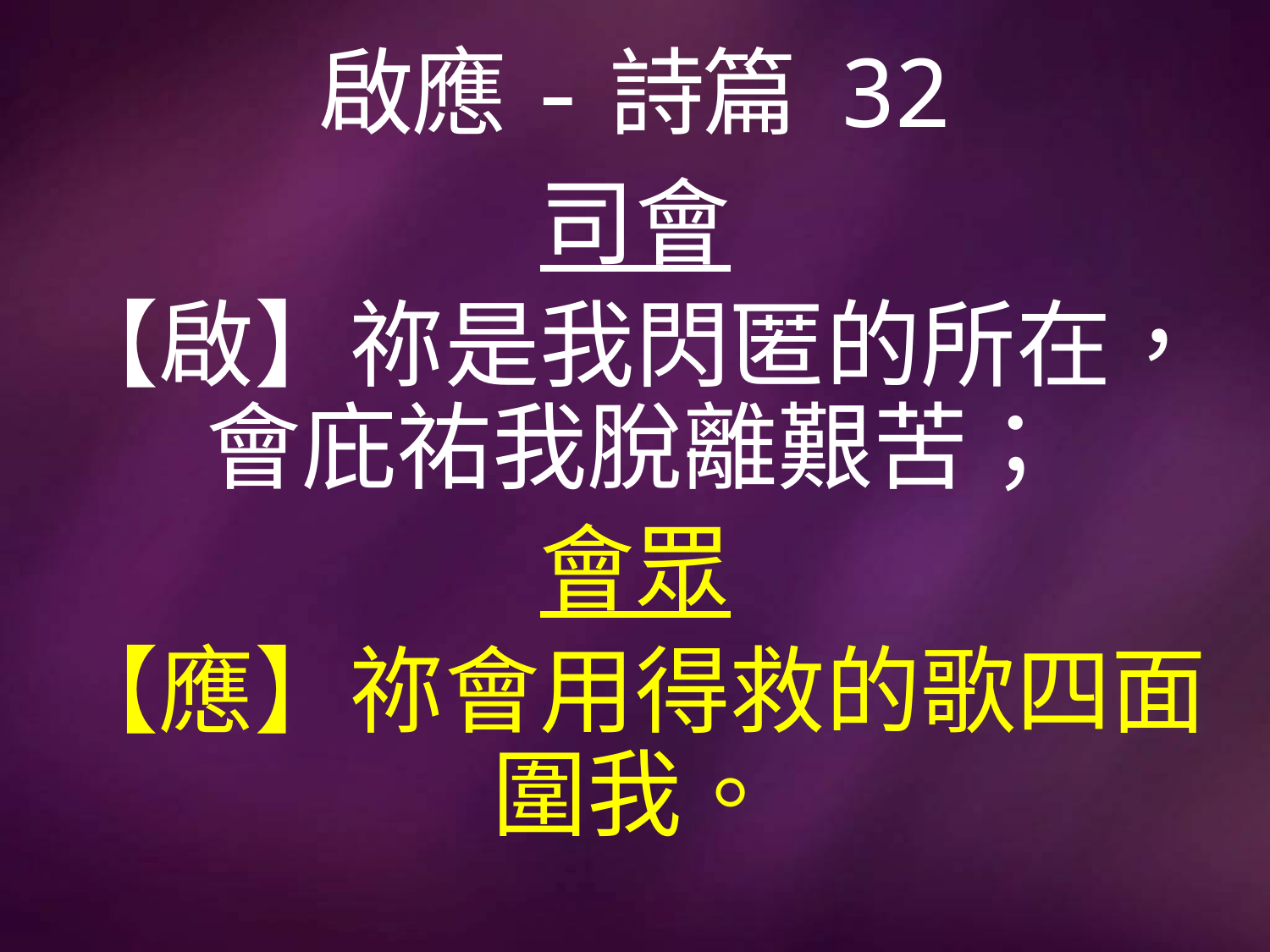

# 啟應-詩篇 32
司會
【啟】祢是我閃匿的所在，會庇祐我脫離艱苦；
會眾
【應】祢會用得救的歌四面圍我。